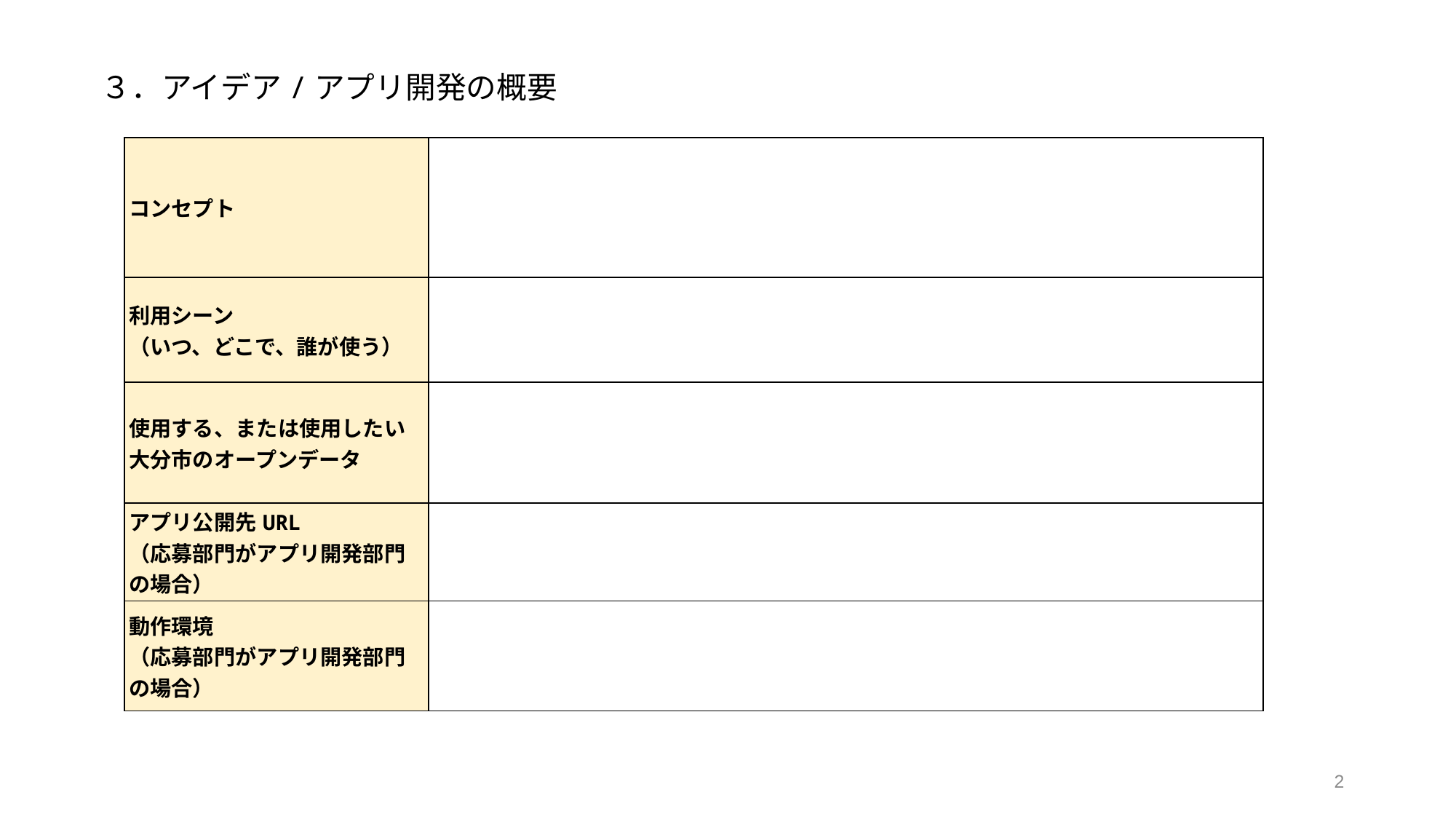

３．アイデア/アプリ開発の概要
| コンセプト |  |
| --- | --- |
| 利用シーン （いつ、どこで、誰が使う） |  |
| 使用する、または使用したい大分市のオープンデータ |  |
| アプリ公開先URL （応募部門がアプリ開発部門の場合） |  |
| 動作環境 （応募部門がアプリ開発部門の場合） |  |
2